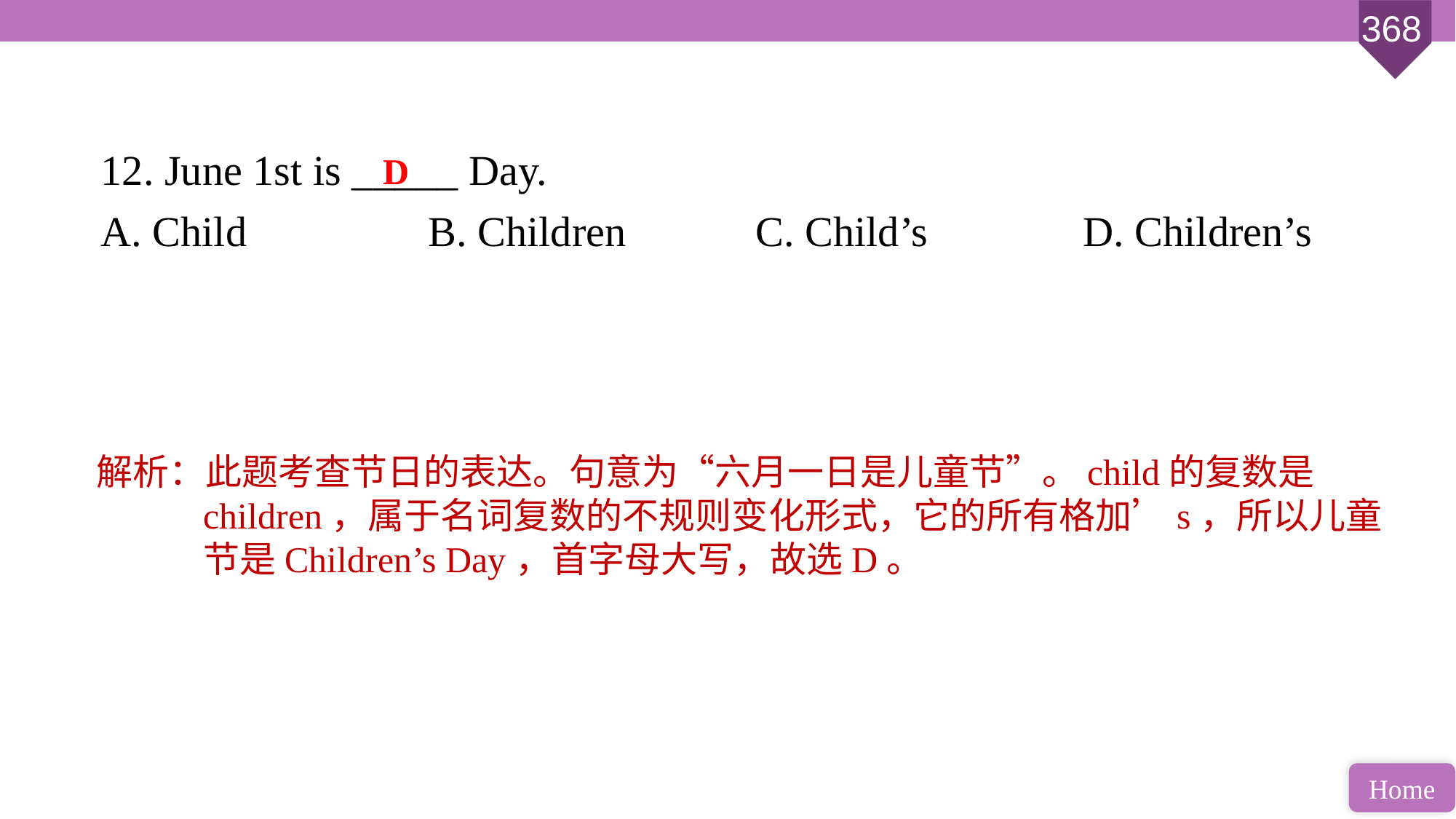

12. June 1st is _____ Day.
A. Child 		B. Children 		C. Child’s 		D. Children’s
D
解析：此题考查节日的表达。句意为“六月一日是儿童节”。child的复数是children，属于名词复数的不规则变化形式，它的所有格加’s，所以儿童节是Children’s Day，首字母大写，故选D。